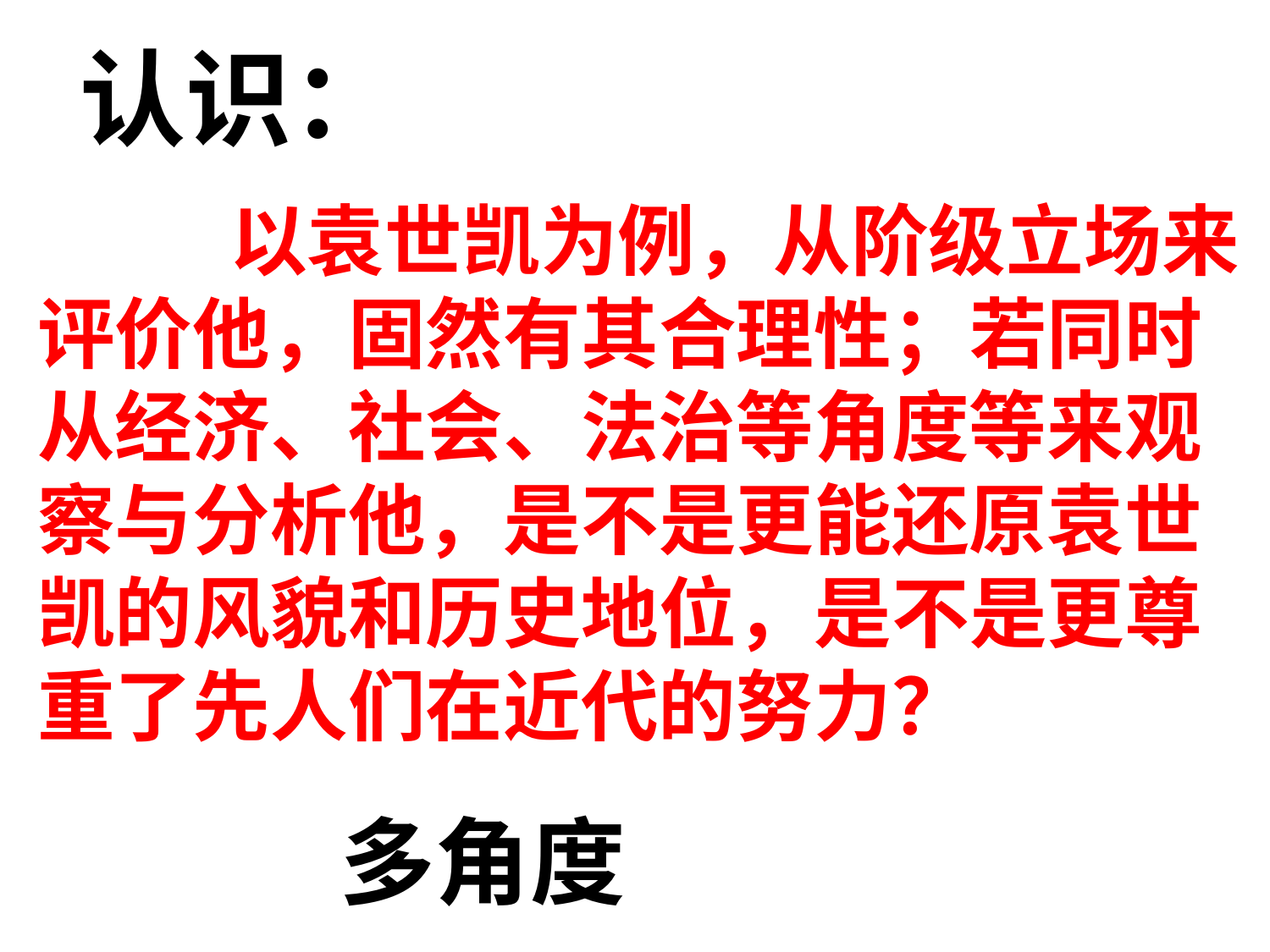

认识：
          以袁世凯为例，从阶级立场来评价他，固然有其合理性；若同时从经济、社会、法治等角度等来观察与分析他，是不是更能还原袁世凯的风貌和历史地位，是不是更尊重了先人们在近代的努力？
多角度